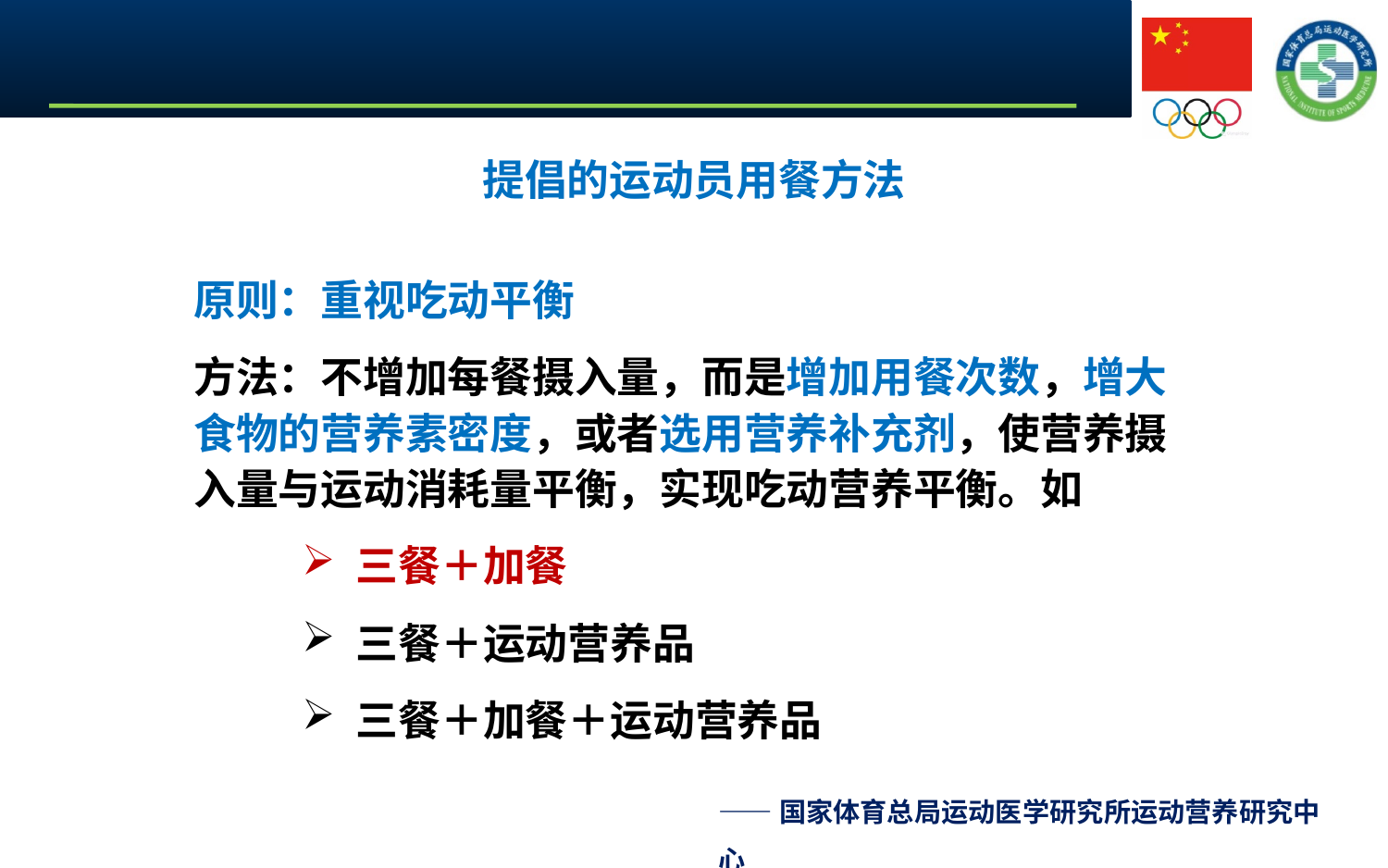

提倡的运动员用餐方法
原则：重视吃动平衡
方法：不增加每餐摄入量，而是增加用餐次数，增大食物的营养素密度，或者选用营养补充剂，使营养摄入量与运动消耗量平衡，实现吃动营养平衡。如
三餐＋加餐
三餐＋运动营养品
三餐＋加餐＋运动营养品